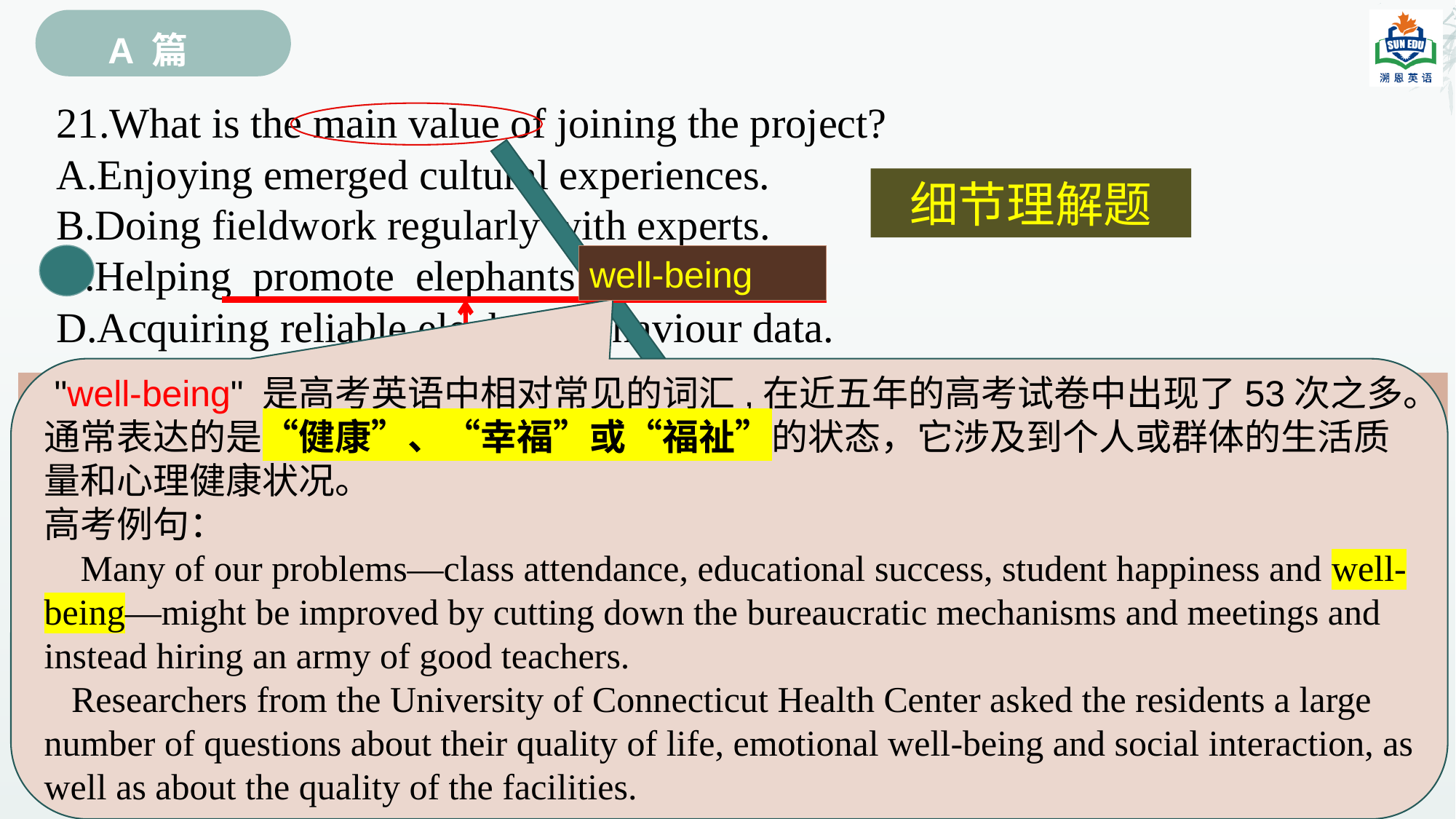

A 篇
21.What is the main value of joining the project?
A.Enjoying emerged cultural experiences.
B.Doing fieldwork regularly with experts.
C.Helping  promote  elephants'well-being.
D.Acquiring reliable elephant behaviour data.

细节理解题

well-being
 "well-being" 是高考英语中相对常见的词汇,在近五年的高考试卷中出现了53次之多。
通常表达的是“健康”、“幸福”或“福祉”的状态，它涉及到个人或群体的生活质量和心理健康状况。
高考例句：
    Many of our problems—class attendance, educational success, student happiness and well-being—might be improved by cutting down the bureaucratic mechanisms and meetings and instead hiring an army of good teachers.
   Researchers from the University of Connecticut Health Center asked the residents a large number of questions about their quality of life, emotional well-being and social interaction, as well as about the quality of the facilities.
第一段：....thereby  making  a valuable  contribution  to  elephant conservation and management.